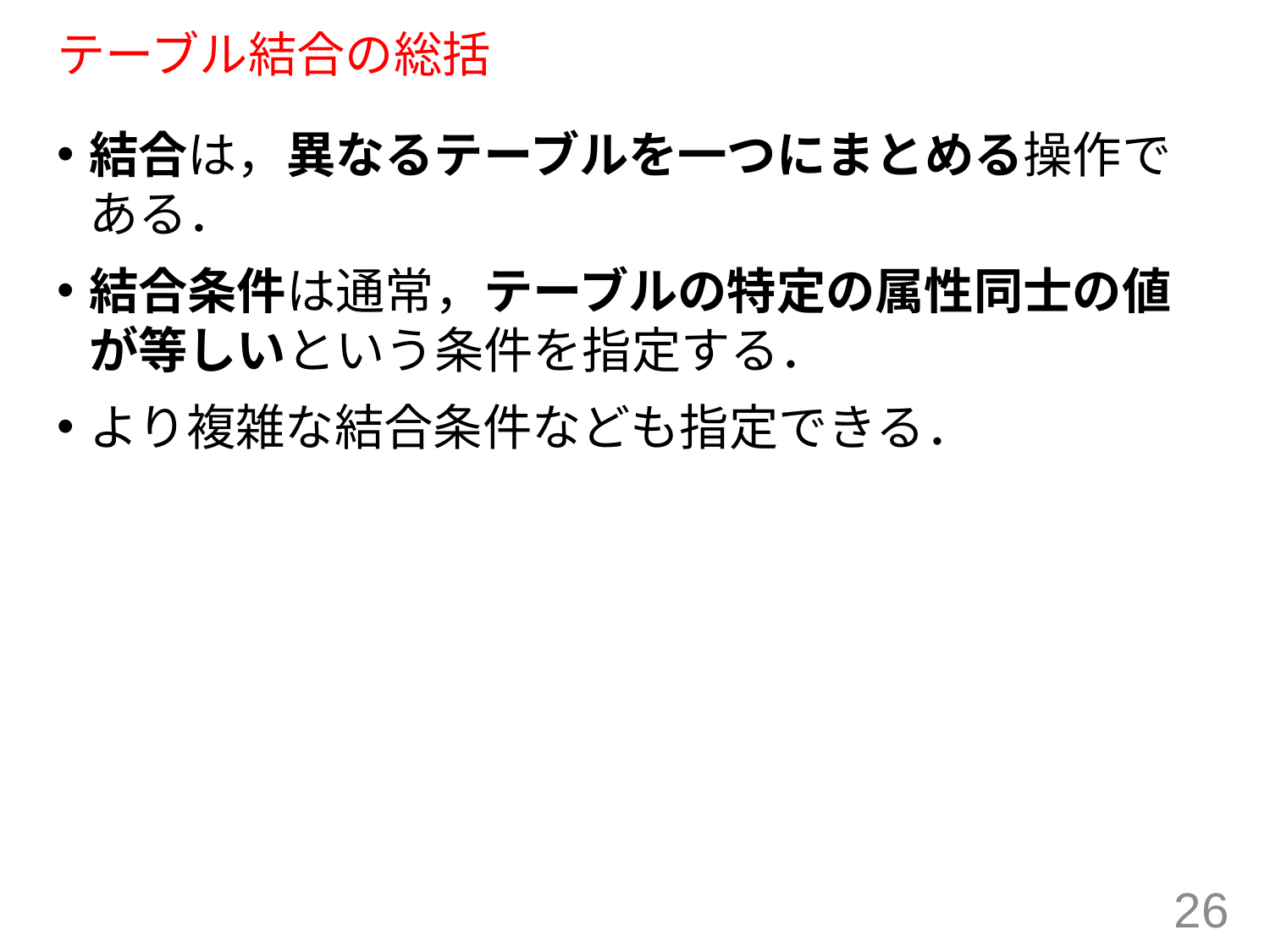

# テーブル結合の総括
結合は，異なるテーブルを一つにまとめる操作である．
結合条件は通常，テーブルの特定の属性同士の値が等しいという条件を指定する．
より複雑な結合条件なども指定できる．
26